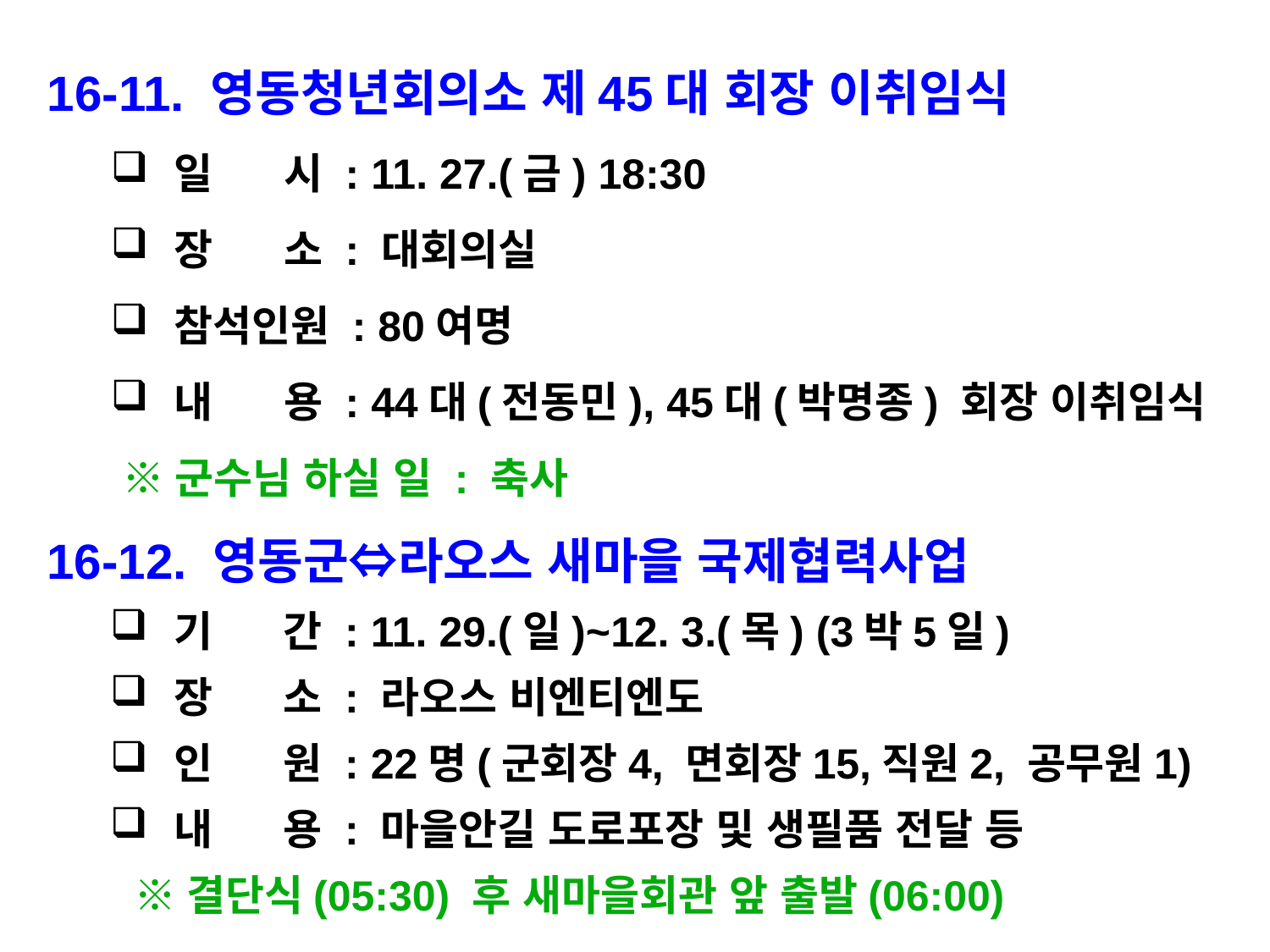

16-11. 영동청년회의소 제45대 회장 이취임식
일      시 : 11. 27.(금) 18:30
장      소 : 대회의실
참석인원 : 80여명
내      용 : 44대(전동민), 45대(박명종) 회장 이취임식
 ※군수님 하실 일 : 축사

16-12. 영동군⇔라오스 새마을 국제협력사업
기      간 : 11. 29.(일)~12. 3.(목) (3박5일)
장      소 : 라오스 비엔티엔도
인      원 : 22명(군회장4, 면회장15,직원2, 공무원1)
내      용 : 마을안길 도로포장 및 생필품 전달 등
  ※결단식(05:30) 후 새마을회관 앞 출발(06:00)